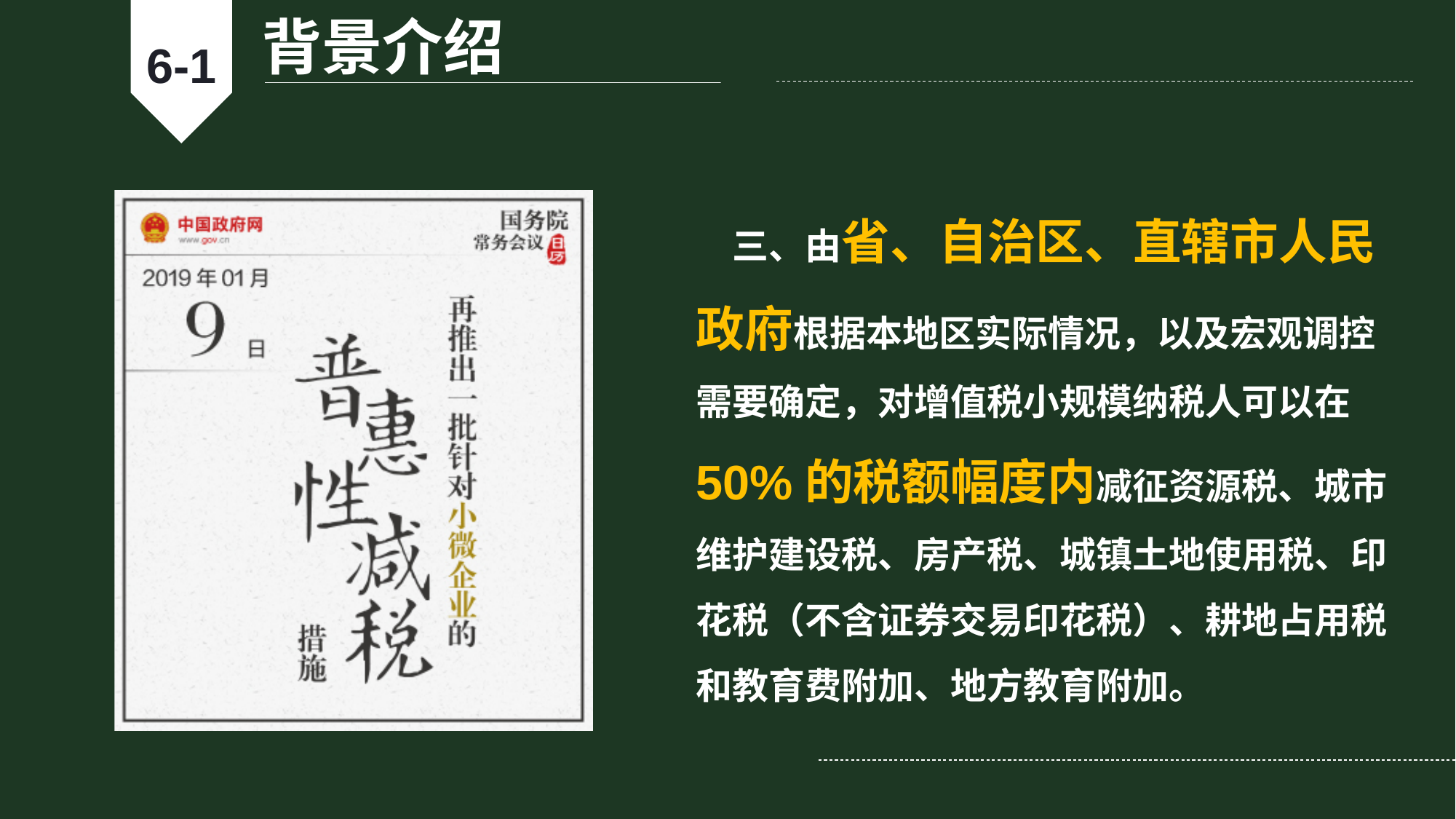

背景介绍
6-1
　三、由省、自治区、直辖市人民政府根据本地区实际情况，以及宏观调控需要确定，对增值税小规模纳税人可以在50%的税额幅度内减征资源税、城市维护建设税、房产税、城镇土地使用税、印花税（不含证券交易印花税）、耕地占用税和教育费附加、地方教育附加。